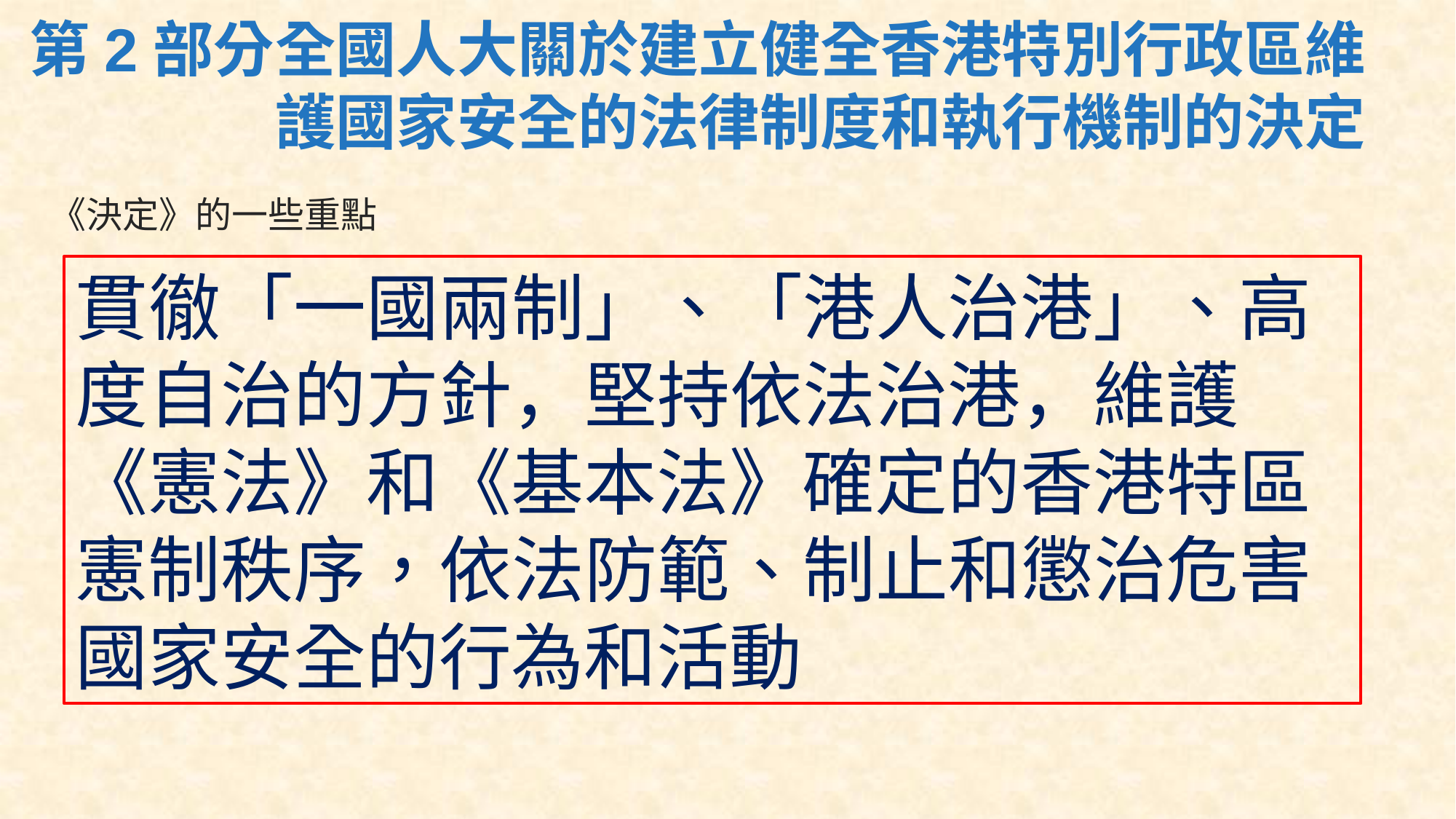

# 第2部分	全國人大關於建立健全香港特別行政區維護國家安全的法律制度和執行機制的決定
《決定》的一些重點
貫徹「一國兩制」、「港人治港」、高度自治的方針，堅持依法治港，維護《憲法》和《基本法》確定的香港特區憲制秩序，依法防範、制止和懲治危害國家安全的行為和活動